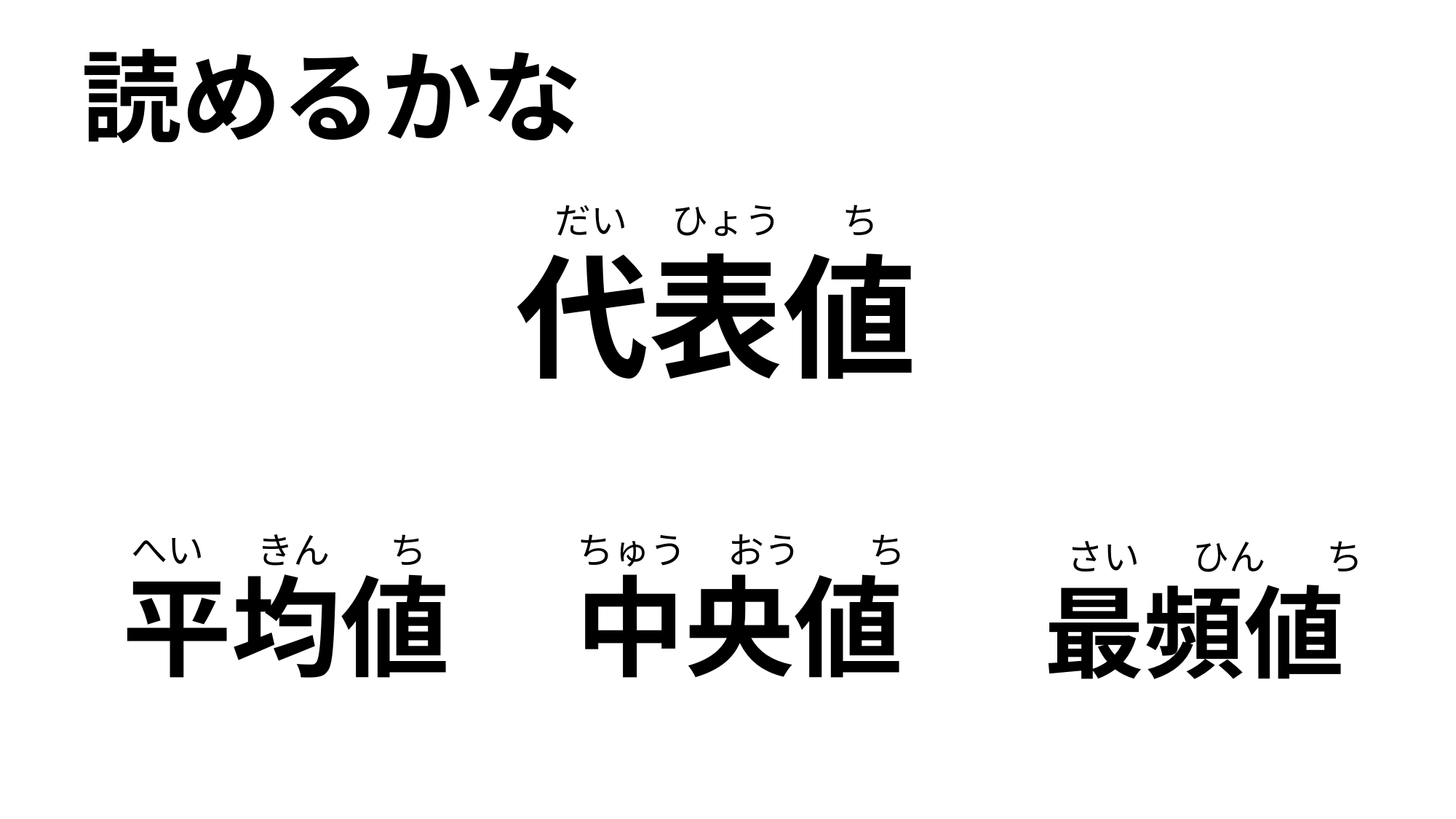

読めるかな
だい　 ひょう　   ち
代表値
へい 　 きん　   ち
ちゅう     おう　    ち
さい 　 ひん　   ち
平均値
中央値
最頻値